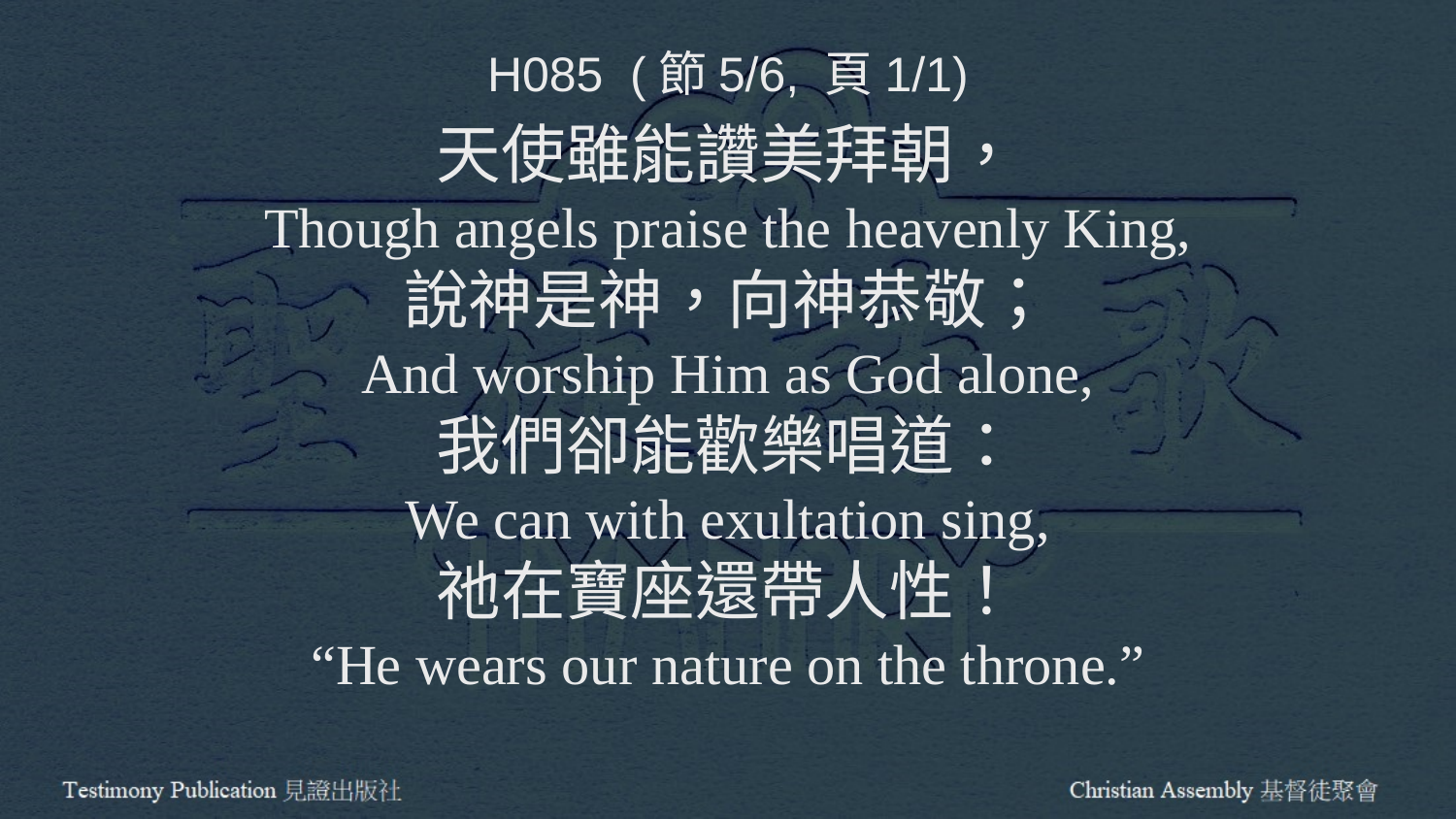

H085  (節5/6, 頁1/1)
天使雖能讚美拜朝，
Though angels praise the heavenly King,
說神是神，向神恭敬；
And worship Him as God alone,
我們卻能歡樂唱道：
We can with exultation sing,
祂在寶座還帶人性！
“He wears our nature on the throne.”